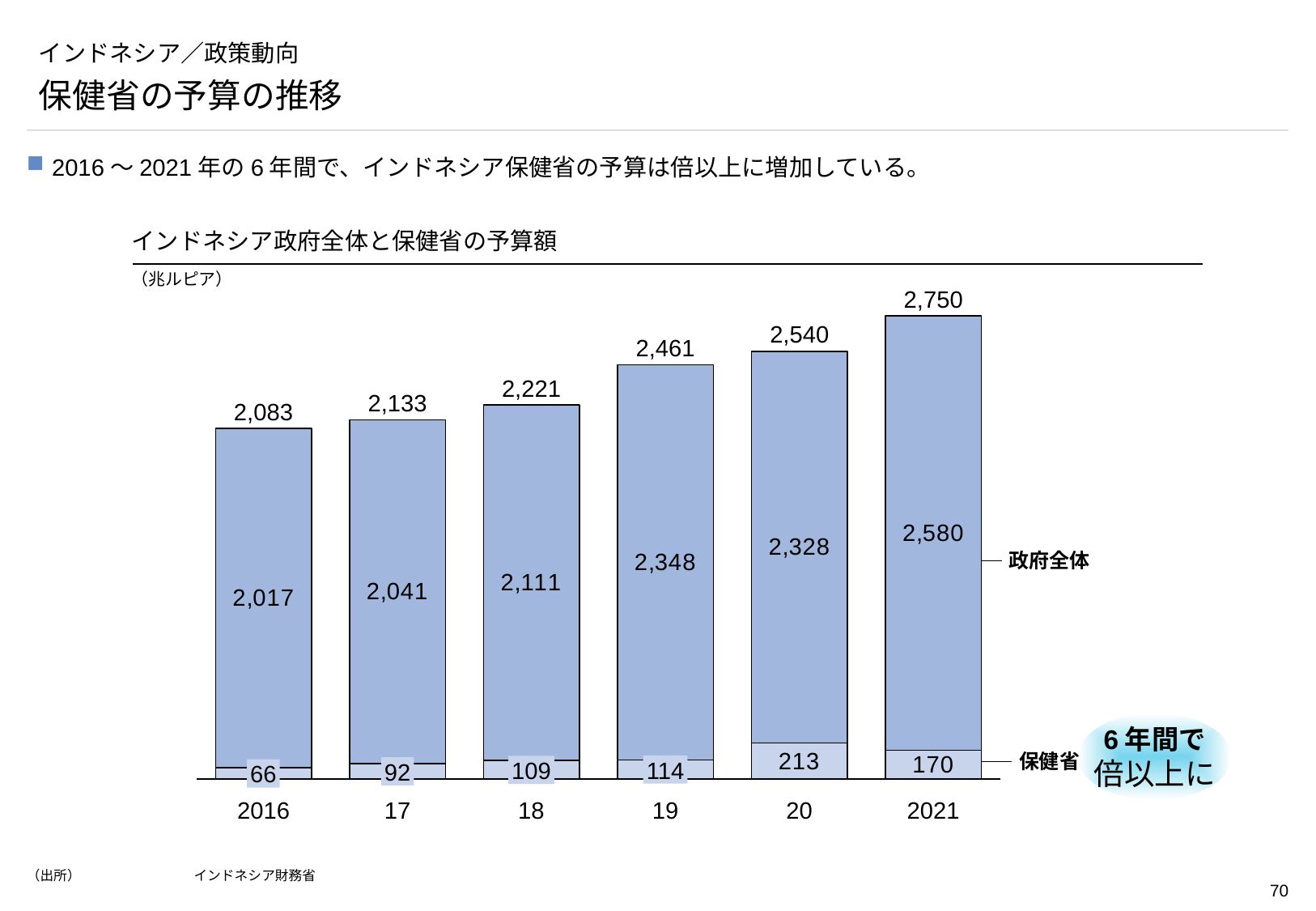

# インドネシア／政策動向
保健省の予算の推移
2016～2021年の6年間で、インドネシア保健省の予算は倍以上に増加している。
インドネシア政府全体と保健省の予算額
（兆ルピア）
2,750

### Chart

| Category |  |  |
|---|---|---|
2,540
2,461
2,221
2,133
2,083
政府全体
6年間で
倍以上に
保健省
114
109
92
66
2016
17
18
19
20
2021
（出所）	インドネシア財務省